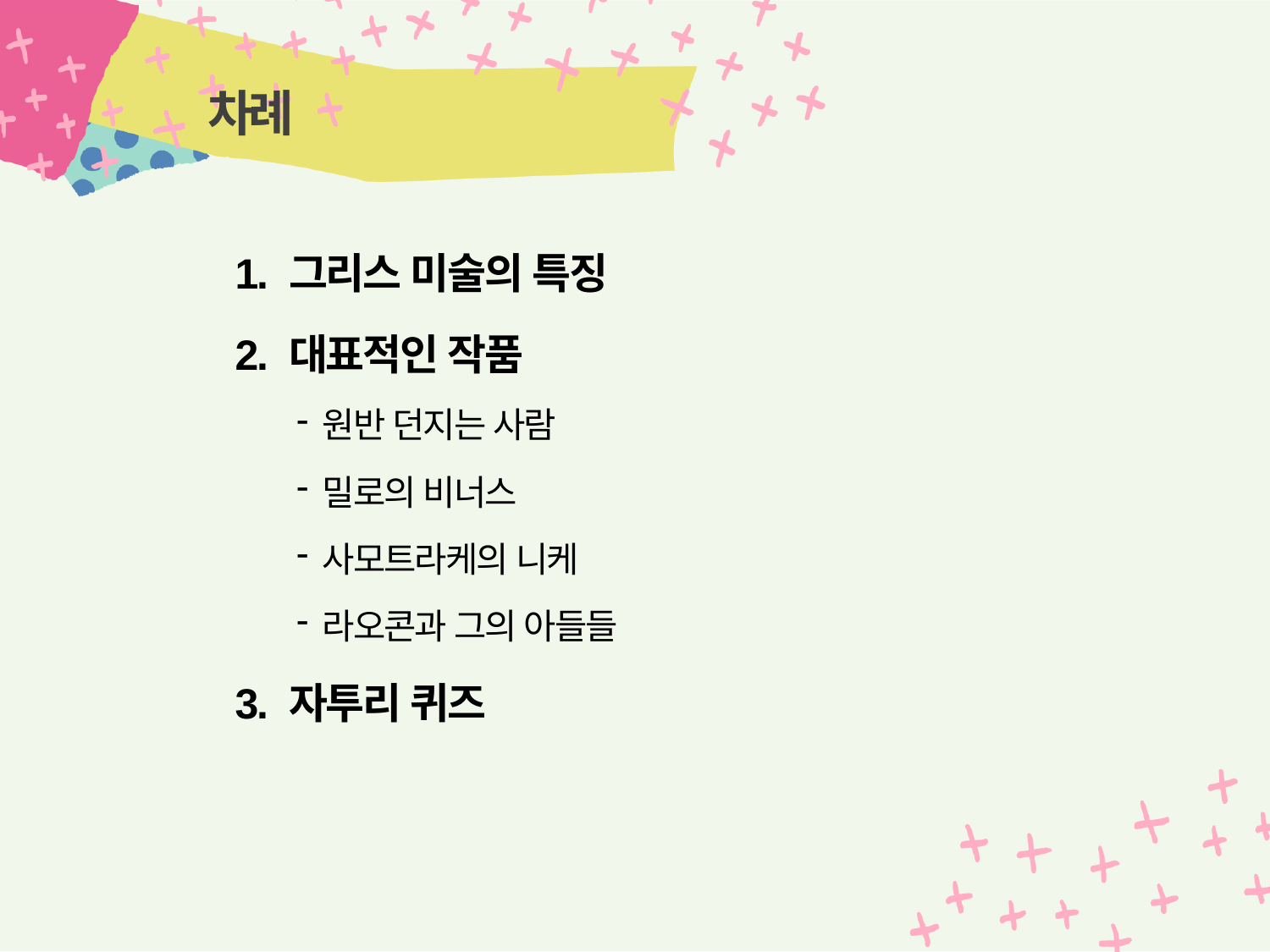

# 차례
1. 그리스 미술의 특징
2. 대표적인 작품
원반 던지는 사람
밀로의 비너스
사모트라케의 니케
라오콘과 그의 아들들
3. 자투리 퀴즈